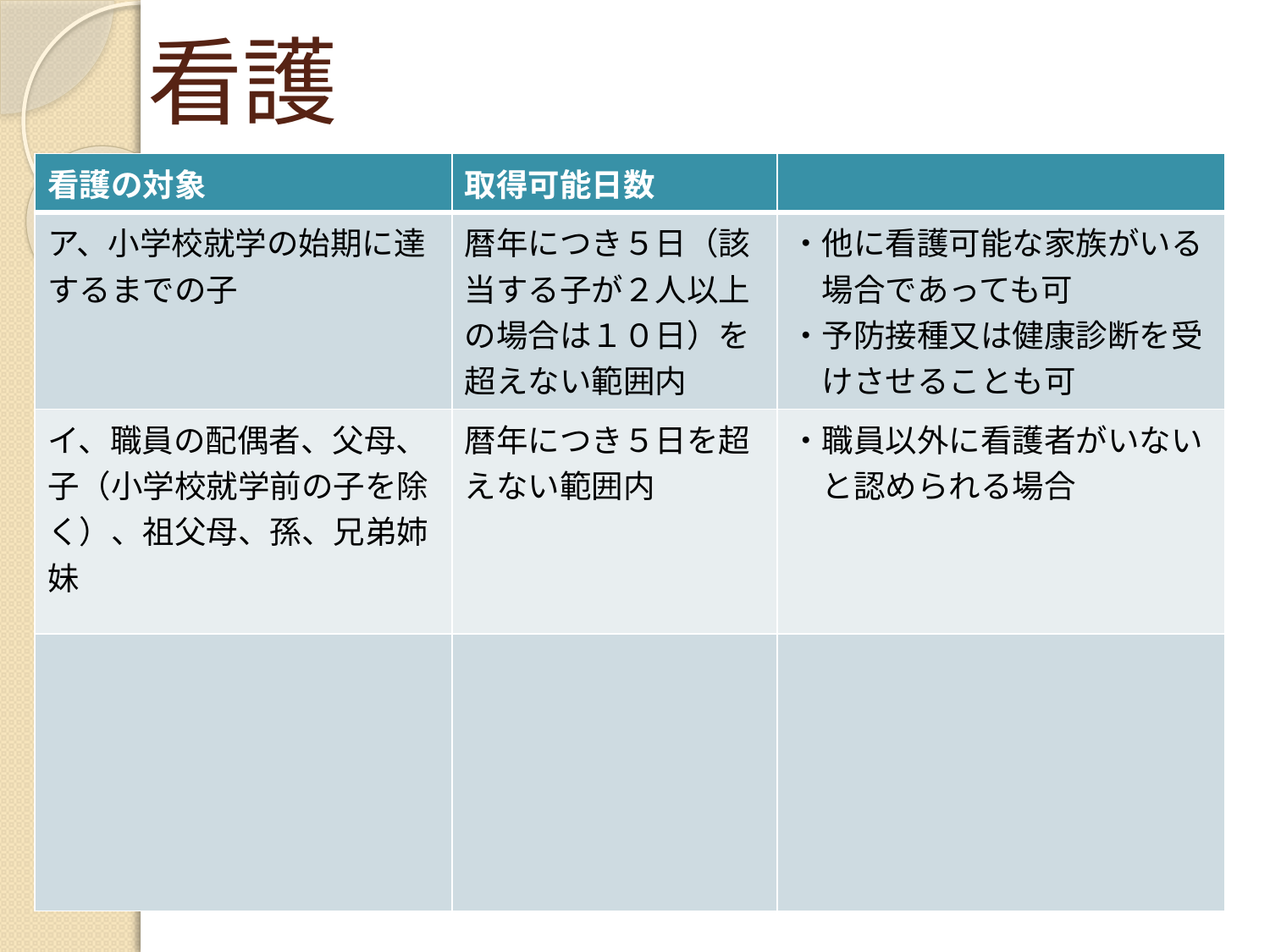

# 看護
| 看護の対象 | 取得可能日数 |  |
| --- | --- | --- |
| ア、小学校就学の始期に達するまでの子 | 暦年につき５日（該当する子が２人以上の場合は１０日）を超えない範囲内 | ・他に看護可能な家族がいる 　場合であっても可 ・予防接種又は健康診断を受 　けさせることも可 |
| イ、職員の配偶者、父母、子（小学校就学前の子を除く）、祖父母、孫、兄弟姉妹 | 暦年につき５日を超えない範囲内 | ・職員以外に看護者がいない 　と認められる場合 |
|  |  |  |